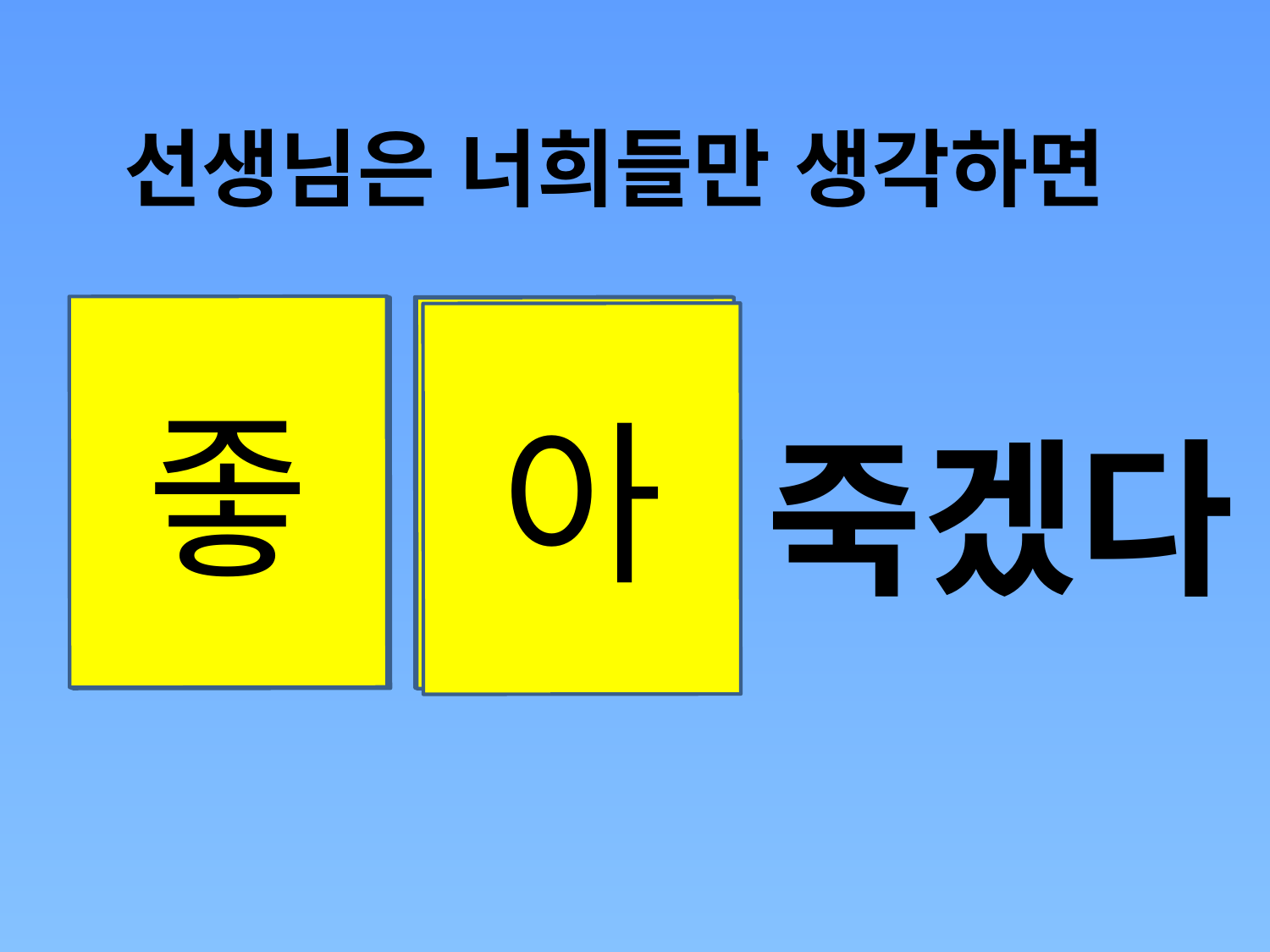

선생님은 너희들만 생각하면
좋
아

ㅈ
ㅇ
죽겠다